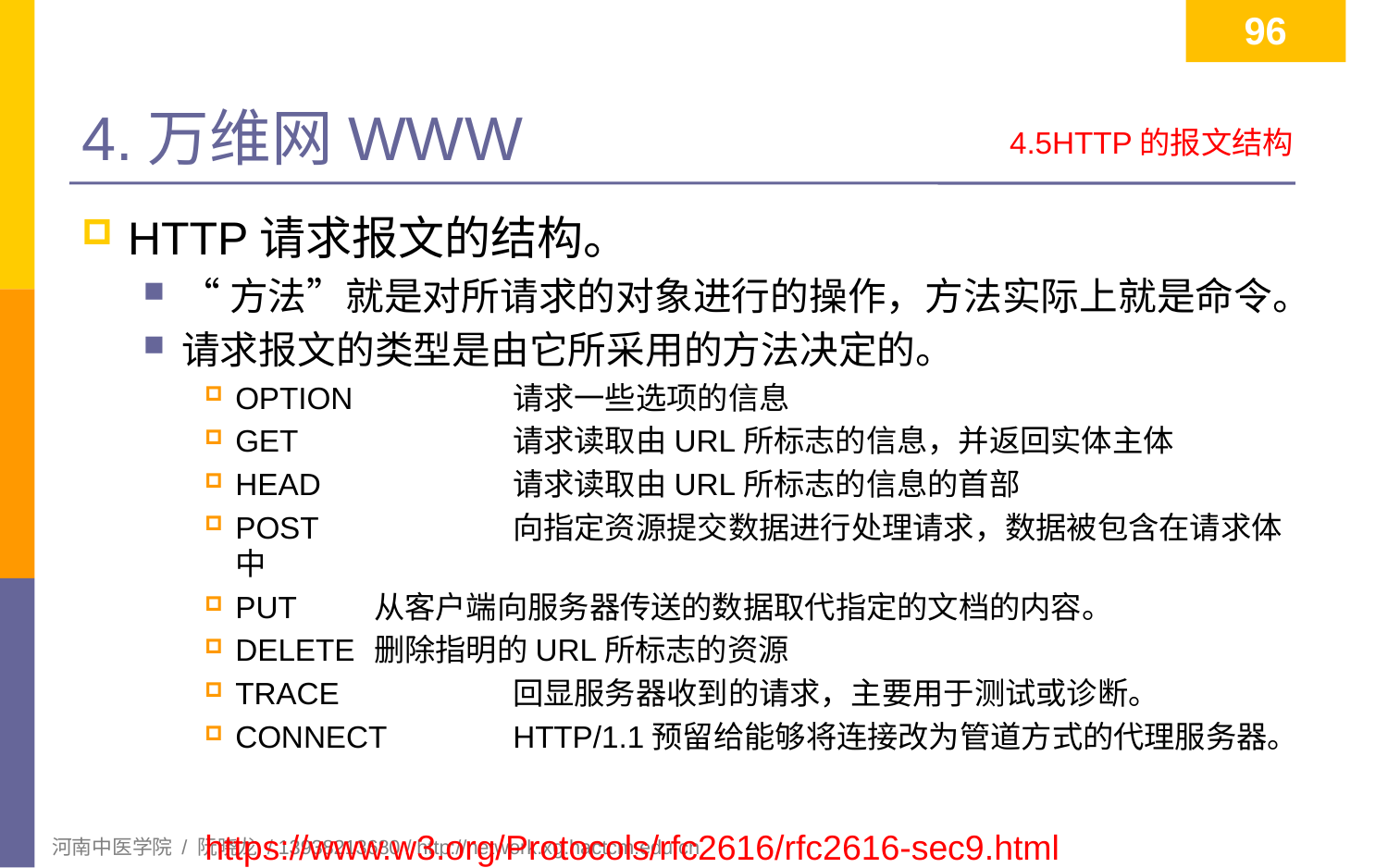

96
# 4.万维网WWW
4.5HTTP的报文结构
HTTP请求报文的结构。
“方法”就是对所请求的对象进行的操作，方法实际上就是命令。
请求报文的类型是由它所采用的方法决定的。
OPTION		请求一些选项的信息
GET              	请求读取由URL所标志的信息，并返回实体主体
HEAD		请求读取由URL所标志的信息的首部
POST		向指定资源提交数据进行处理请求，数据被包含在请求体中
PUT        	从客户端向服务器传送的数据取代指定的文档的内容。
DELETE  	删除指明的URL所标志的资源
TRACE       	回显服务器收到的请求，主要用于测试或诊断。
CONNECT	HTTP/1.1预留给能够将连接改为管道方式的代理服务器。

https://www.w3.org/Protocols/rfc2616/rfc2616-sec9.html